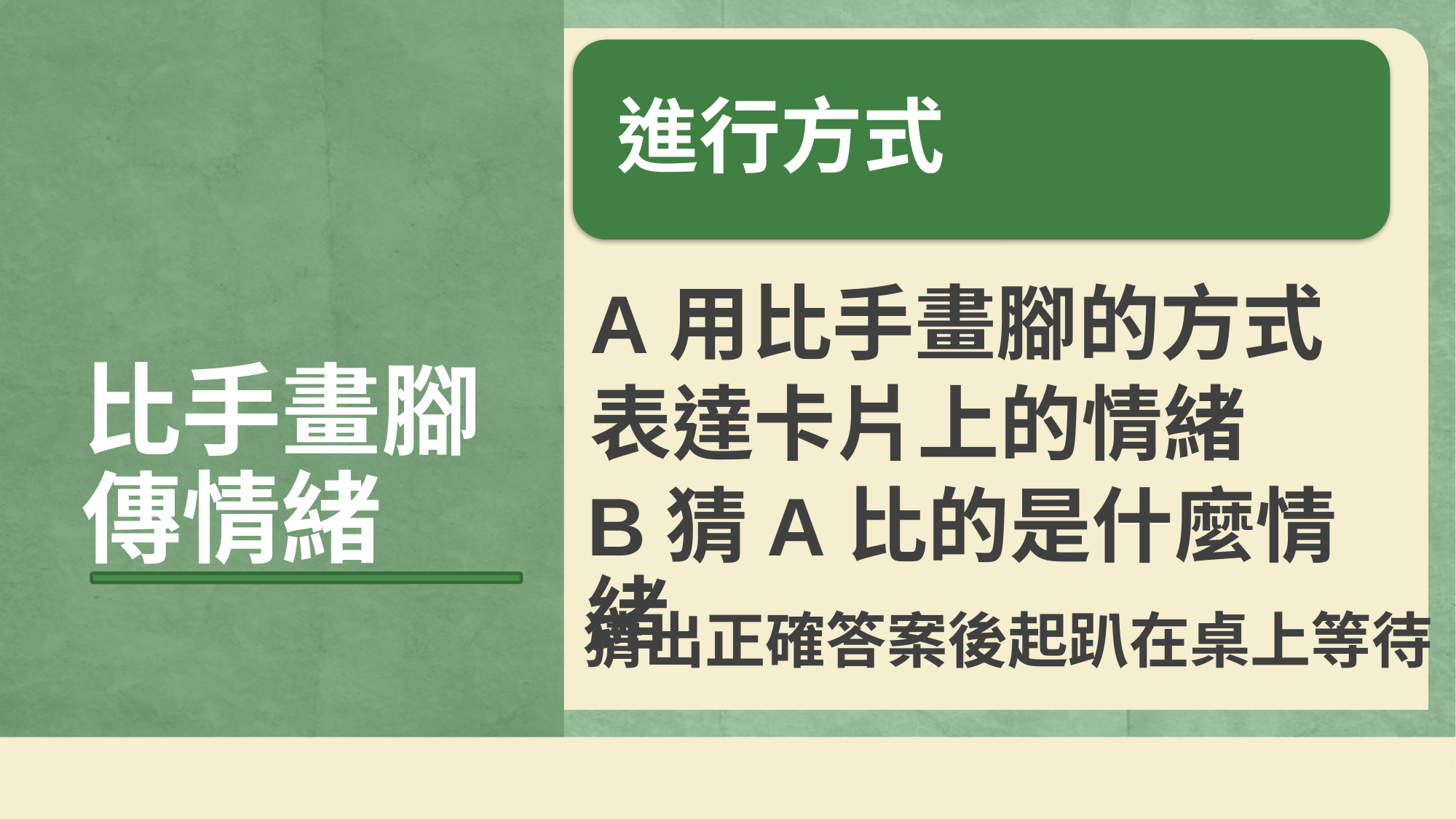

# 比手畫腳 傳情緒
進行方式

A用比手畫腳的方式
表達卡片上的情緒
B猜A比的是什麼情緒

猜出正確答案後起趴在桌上等待